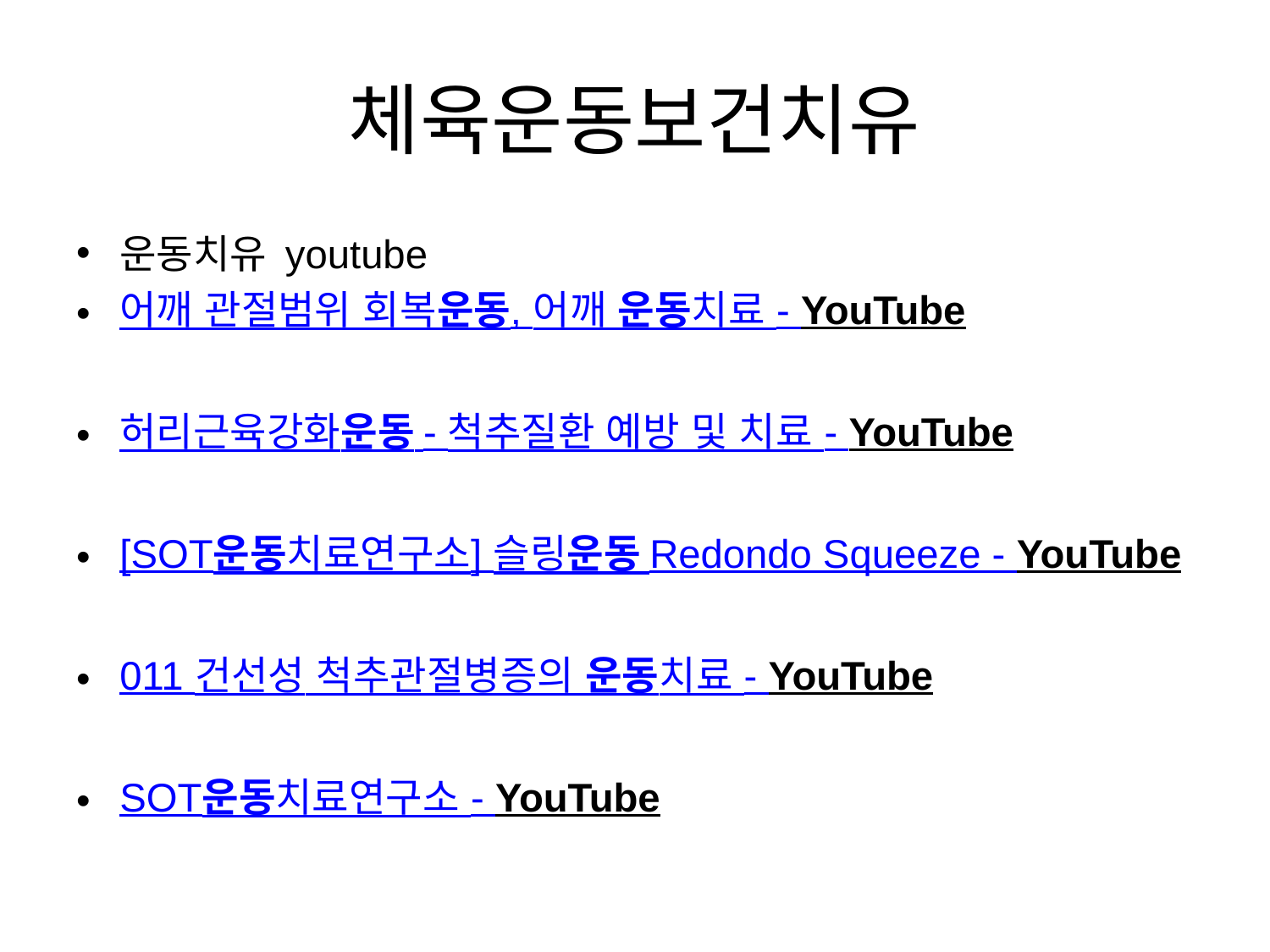

# 체육운동보건치유
운동치유 youtube
어깨 관절범위 회복운동, 어깨 운동치료 - YouTube

허리근육강화운동 - 척추질환 예방 및 치료 - YouTube

[SOT운동치료연구소] 슬링운동 Redondo Squeeze - YouTube

011 건선성 척추관절병증의 운동치료 - YouTube

SOT운동치료연구소 - YouTube